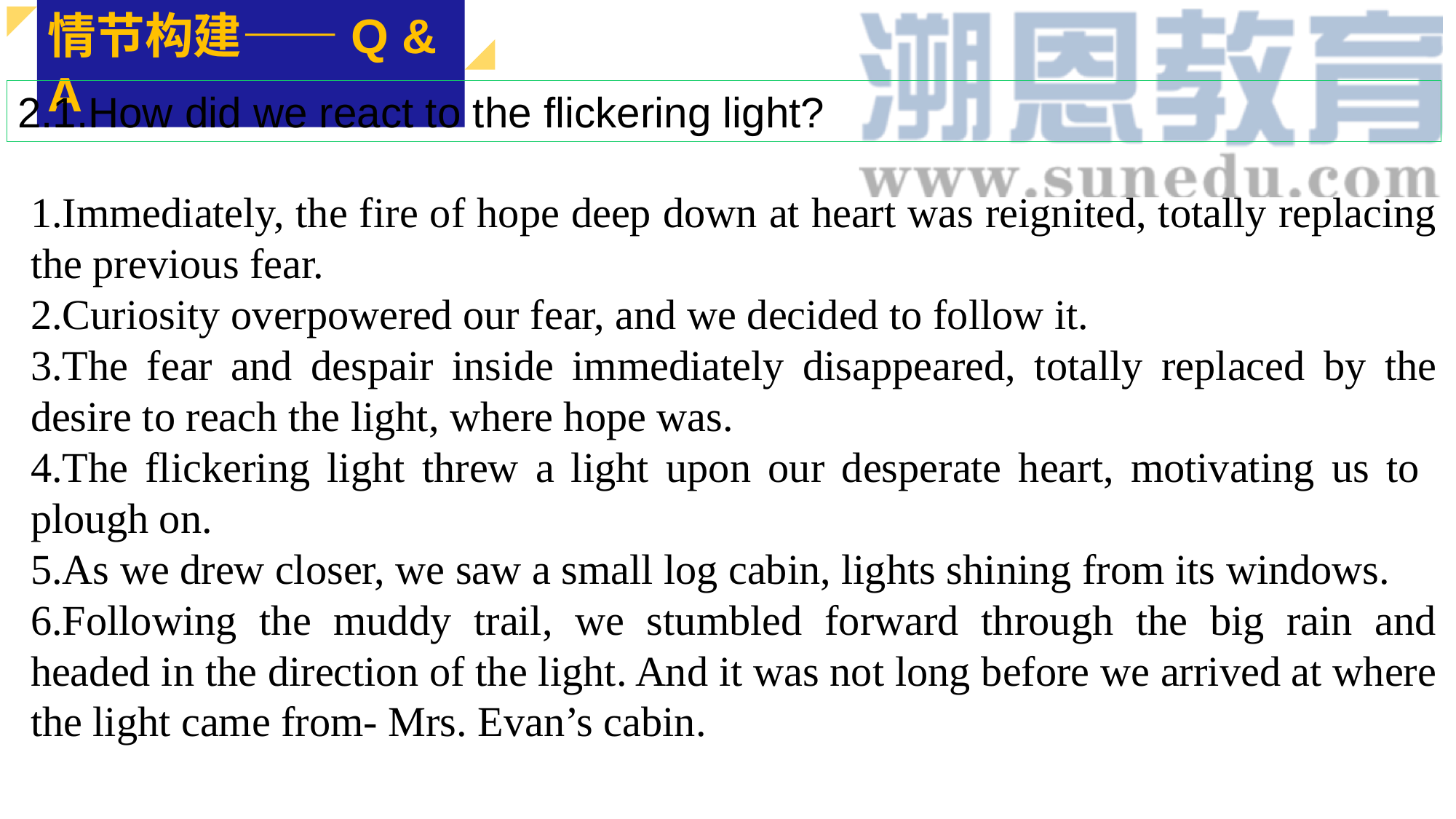

情节构建——Q & A

2.1.How did we react to the flickering light?
1.Immediately, the fire of hope deep down at heart was reignited, totally replacing the previous fear.
2.Curiosity overpowered our fear, and we decided to follow it.
3.The fear and despair inside immediately disappeared, totally replaced by the desire to reach the light, where hope was.
4.The flickering light threw a light upon our desperate heart, motivating us to  plough on.
5.As we drew closer, we saw a small log cabin, lights shining from its windows.
6.Following the muddy trail, we stumbled forward through the big rain and headed in the direction of the light. And it was not long before we arrived at where the light came from- Mrs. Evan’s cabin.